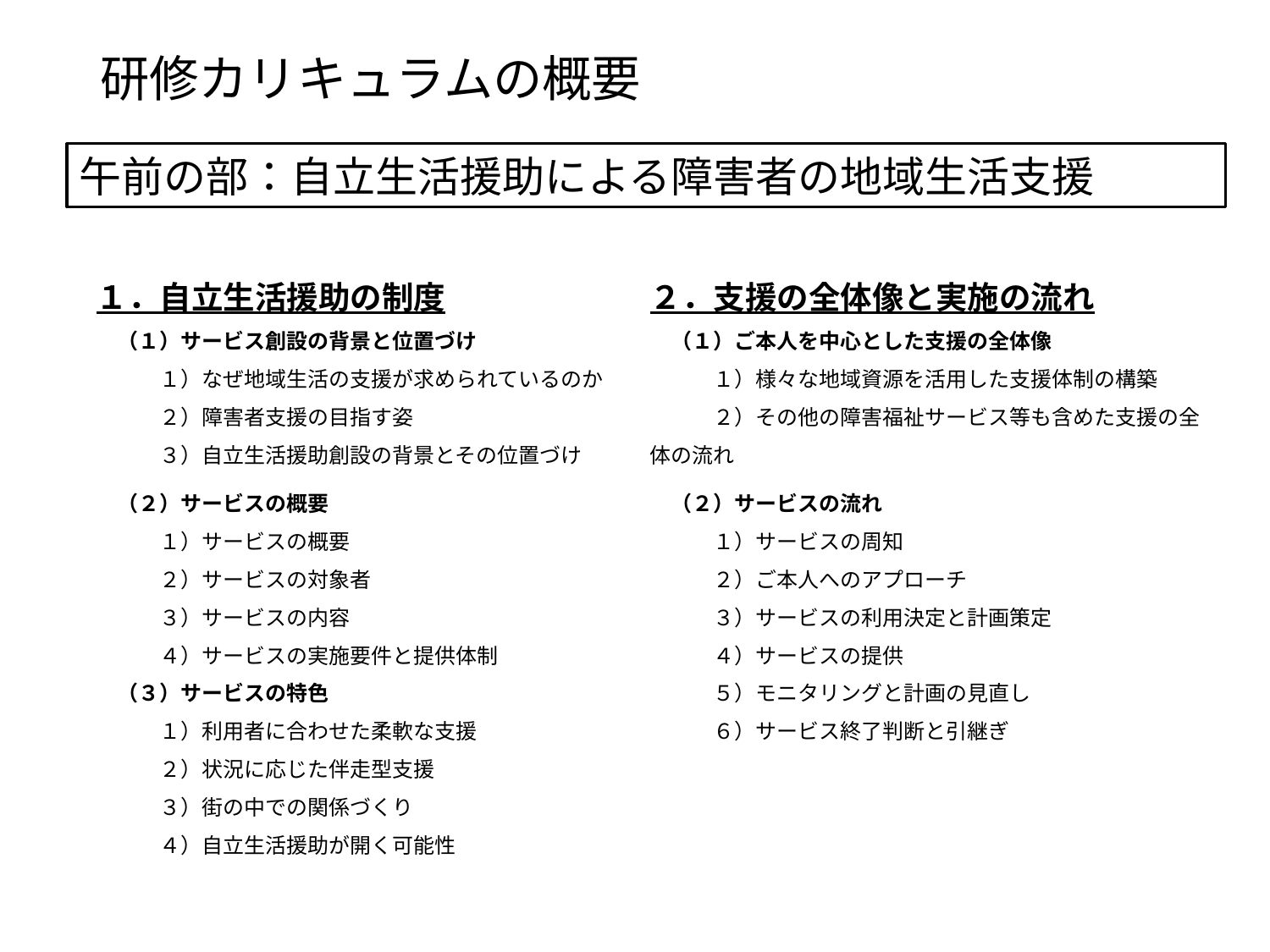

研修カリキュラムの概要
午前の部：自立生活援助による障害者の地域生活支援
１．自立生活援助の制度
　（１）サービス創設の背景と位置づけ
　　　１）なぜ地域生活の支援が求められているのか
　　　２）障害者支援の目指す姿
　　　３）自立生活援助創設の背景とその位置づけ
　（２）サービスの概要
　　　１）サービスの概要
　　　２）サービスの対象者
　　　３）サービスの内容
　　　４）サービスの実施要件と提供体制
　（３）サービスの特色
　　　１）利用者に合わせた柔軟な支援　　　
　　　２）状況に応じた伴走型支援
　　　３）街の中での関係づくり
　　　４）自立生活援助が開く可能性
２．支援の全体像と実施の流れ
　（１）ご本人を中心とした支援の全体像
　　　１）様々な地域資源を活用した支援体制の構築
　　　２）その他の障害福祉サービス等も含めた支援の全体の流れ
　（２）サービスの流れ
　　　１）サービスの周知
　　　２）ご本人へのアプローチ
　　　３）サービスの利用決定と計画策定
　　　４）サービスの提供
　　　５）モニタリングと計画の見直し
　　　６）サービス終了判断と引継ぎ